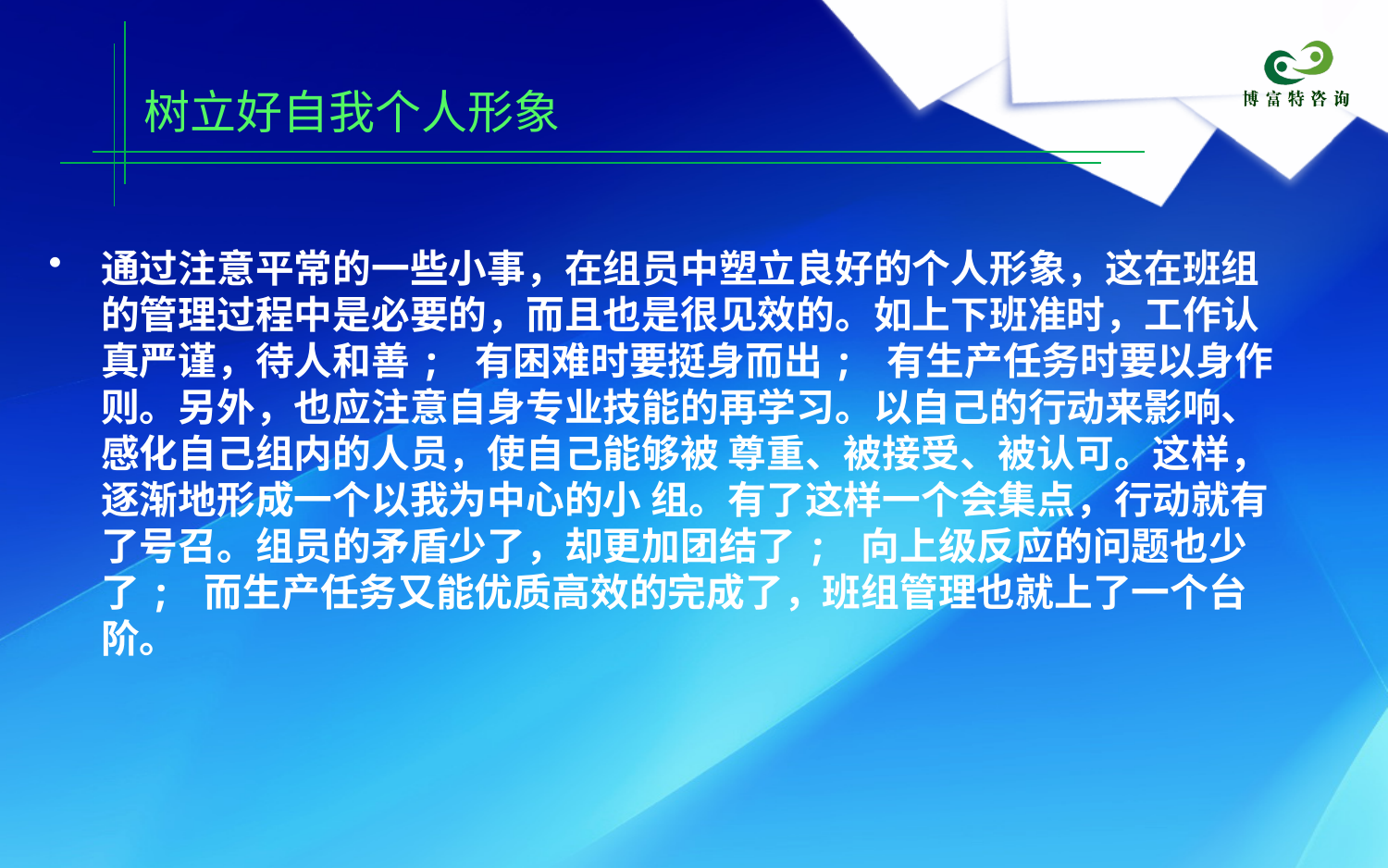

树立好自我个人形象
通过注意平常的一些小事，在组员中塑立良好的个人形象，这在班组的管理过程中是必要的，而且也是很见效的。如上下班准时，工作认真严谨，待人和善; 有困难时要挺身而出; 有生产任务时要以身作则。另外，也应注意自身专业技能的再学习。以自己的行动来影响、感化自己组内的人员，使自己能够被 尊重、被接受、被认可。这样，逐渐地形成一个以我为中心的小 组。有了这样一个会集点，行动就有了号召。组员的矛盾少了，却更加团结了; 向上级反应的问题也少了; 而生产任务又能优质高效的完成了，班组管理也就上了一个台阶。